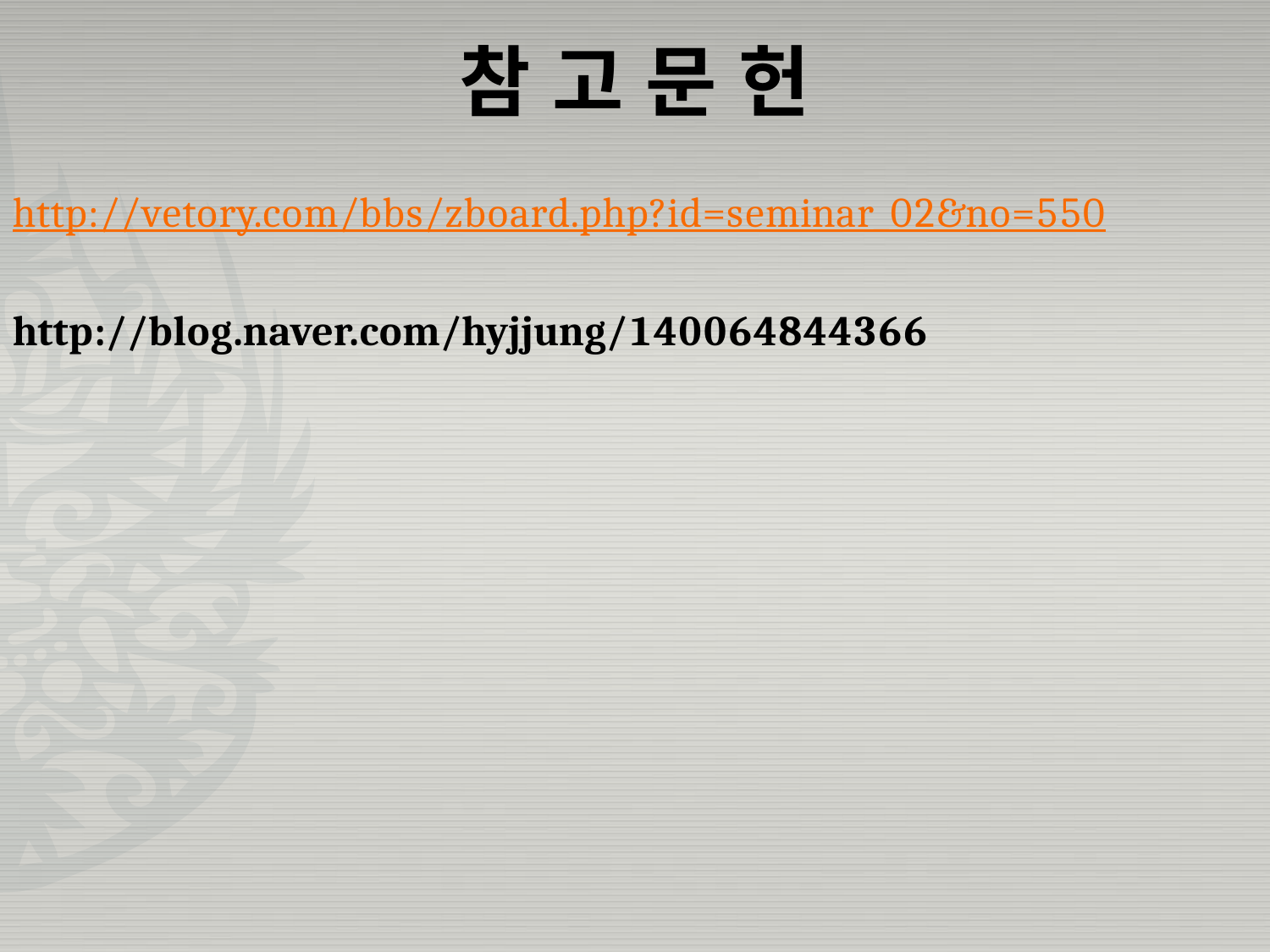

# 참 고 문 헌
http://vetory.com/bbs/zboard.php?id=seminar_02&no=550

http://blog.naver.com/hyjjung/140064844366